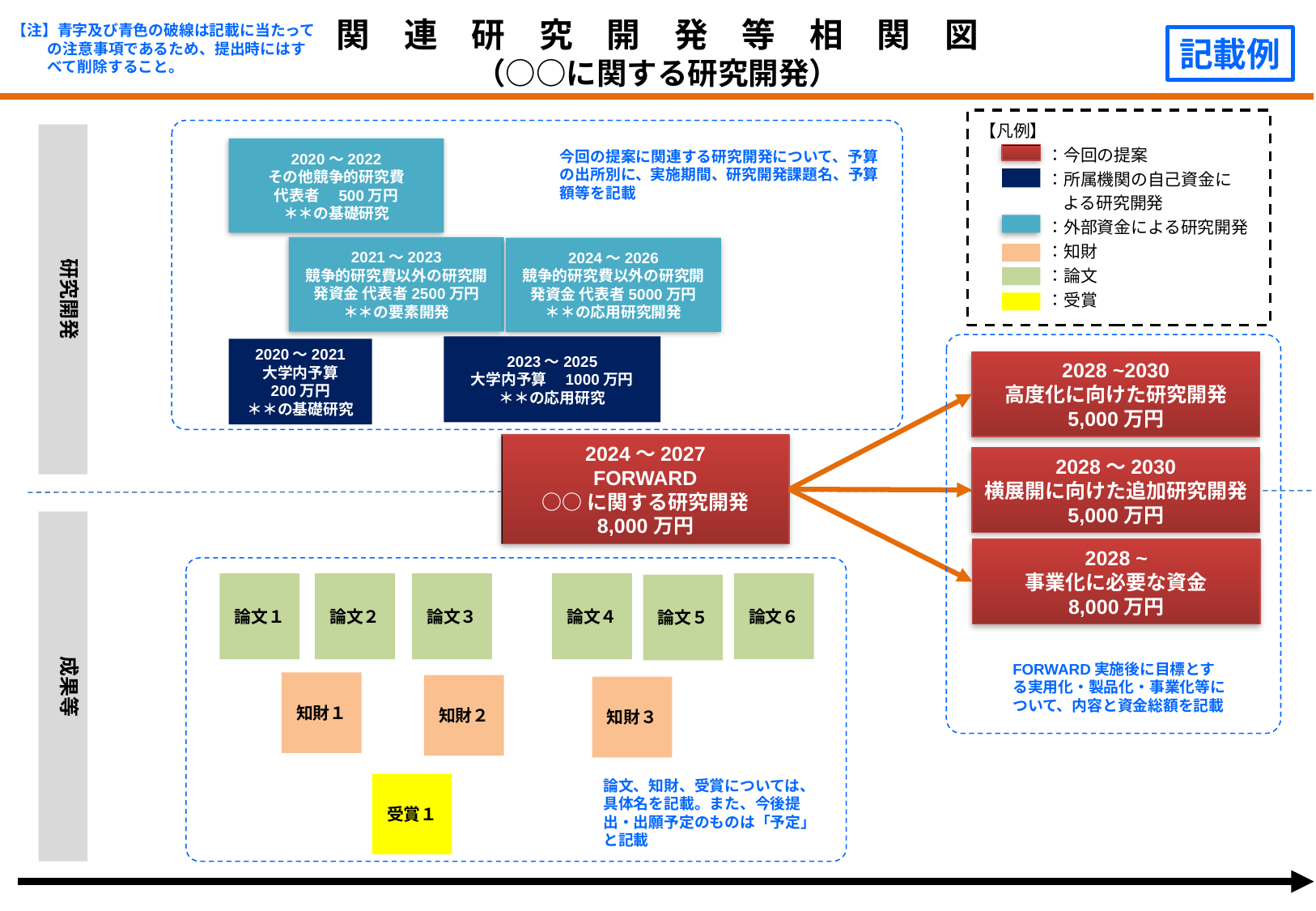

関　連　研　究　開　発　等　相　関　図
（○○に関する研究開発）
【注】青字及び青色の破線は記載に当たっての注意事項であるため、提出時にはすべて削除すること。
記載例
【凡例】
　　　　：今回の提案
　　　　：所属機関の自己資金に
よる研究開発
　　　　：外部資金による研究開発
　　　　：知財
　　　　：論文
　　　　：受賞

研究開発
2020～2022
その他競争的研究費
代表者　500万円
＊＊の基礎研究
今回の提案に関連する研究開発について、予算の出所別に、実施期間、研究開発課題名、予算額等を記載
2021～2023
競争的研究費以外の研究開発資金 代表者2500万円
＊＊の要素開発
2024～2026
競争的研究費以外の研究開発資金 代表者5000万円
＊＊の応用研究開発

2023～2025
大学内予算　1000万円
＊＊の応用研究
2020～2021
大学内予算
200万円
＊＊の基礎研究
2028 ~2030
高度化に向けた研究開発
5,000万円
2024～2027
FORWARD
○○に関する研究開発
8,000万円
2028～2030
横展開に向けた追加研究開発
5,000万円
成果等
2028 ~
事業化に必要な資金
8,000万円

論文６
論文２
論文３
論文４
論文１
論文５
FORWARD実施後に目標とする実用化・製品化・事業化等について、内容と資金総額を記載
知財１
知財２
知財３
論文、知財、受賞については、具体名を記載。また、今後提出・出願予定のものは「予定」と記載
受賞１